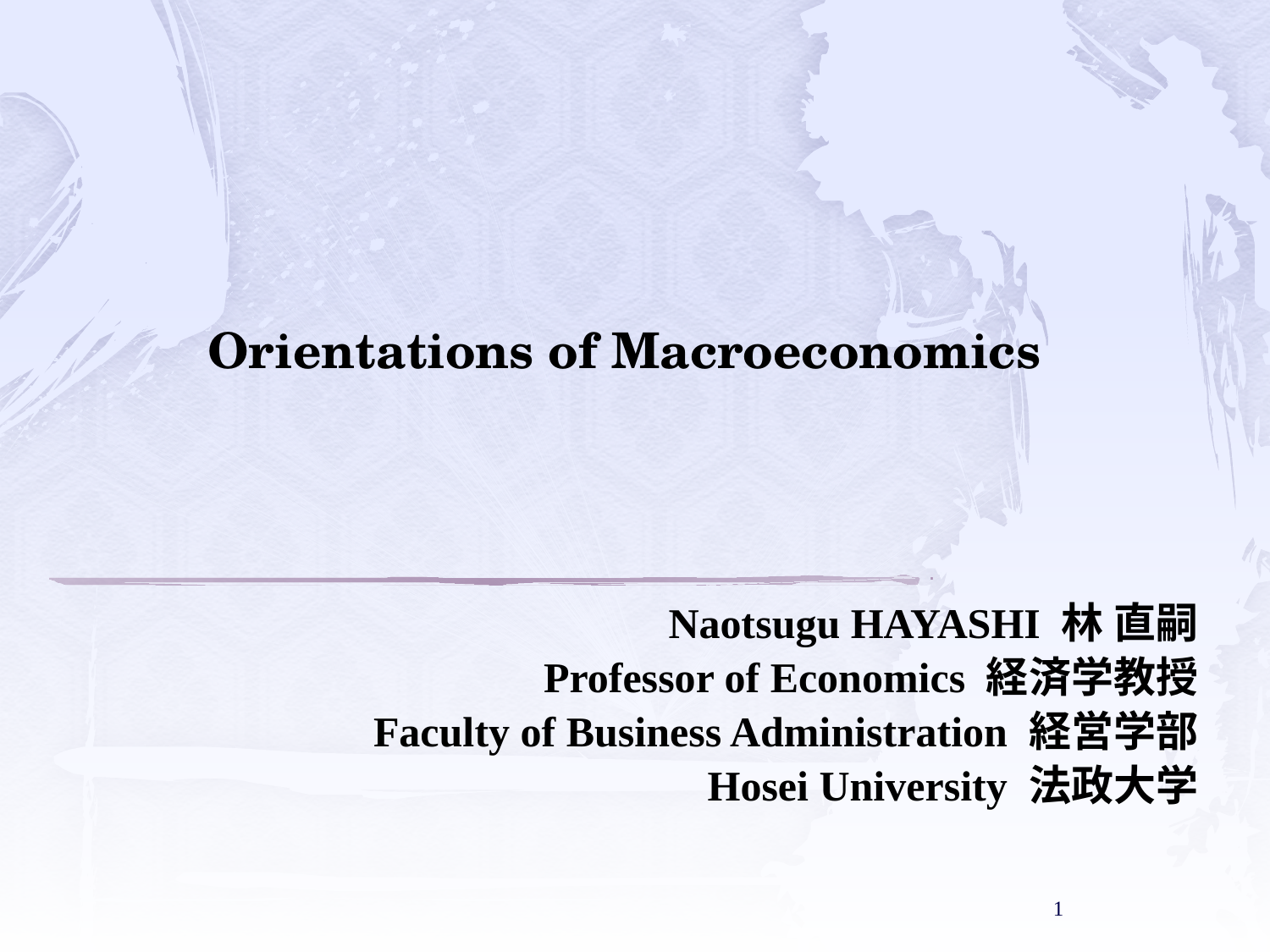

# Orientations of Macroeconomics
Naotsugu HAYASHI 林 直嗣
Professor of Economics 経済学教授
Faculty of Business Administration 経営学部
Hosei University 法政大学

1